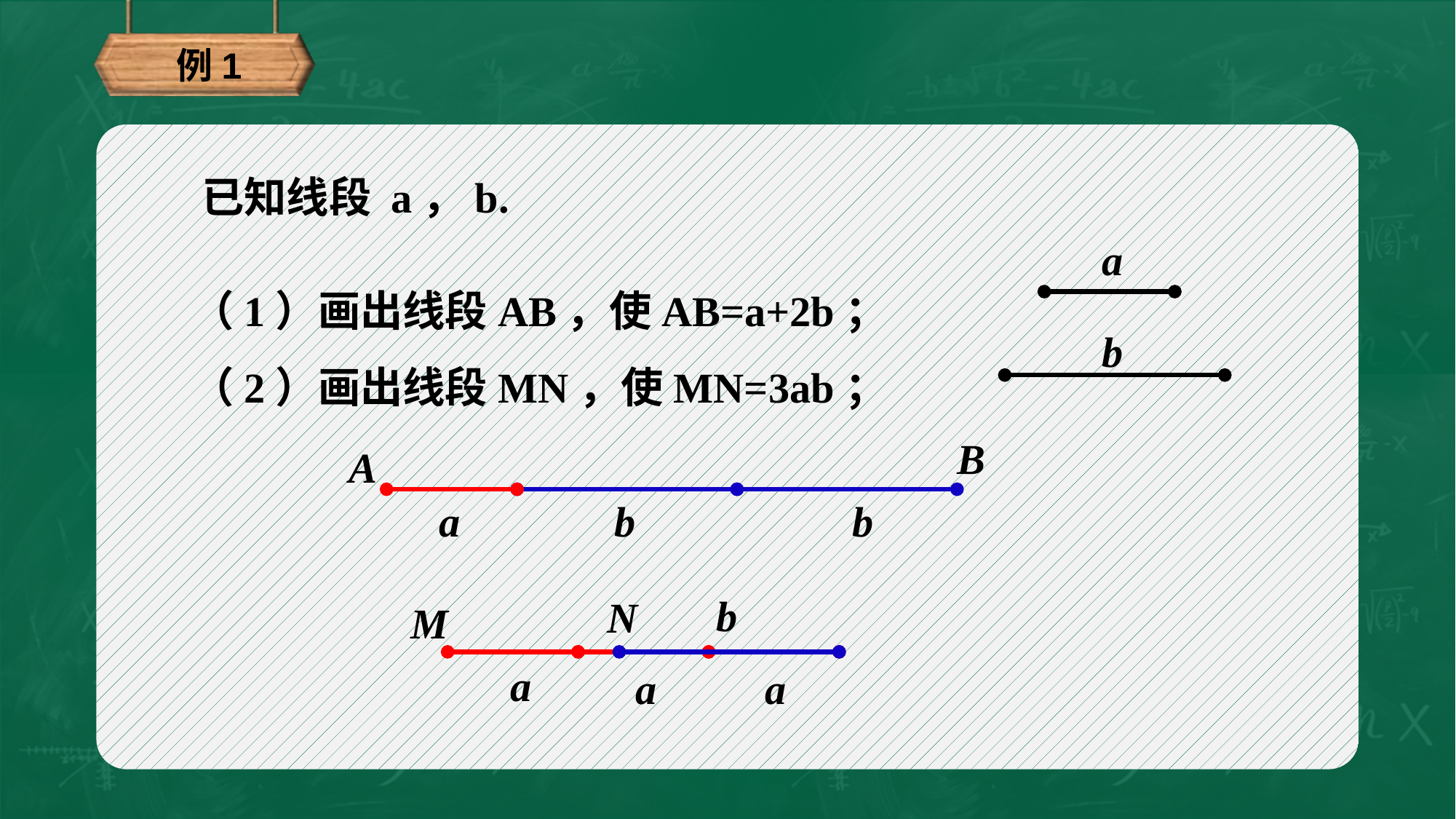

例1
已知线段 a，b.
a
b
（1）画出线段AB，使AB=a+2b；
（2）画出线段MN，使MN=3ab；
B
A
a
b
b
b
N
M
a
a
a